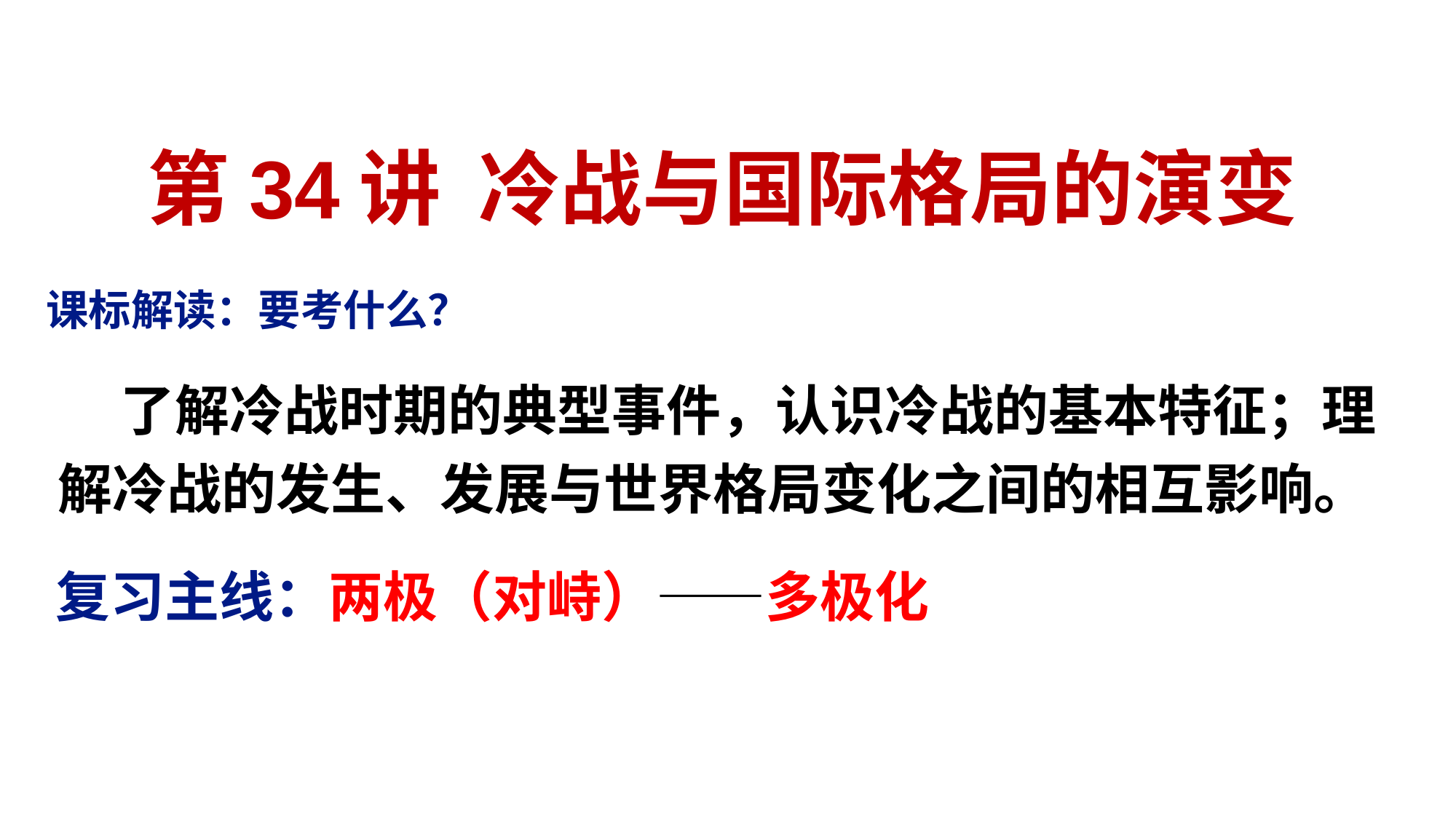

第34讲  冷战与国际格局的演变
课标解读：要考什么？
    了解冷战时期的典型事件，认识冷战的基本特征；理解冷战的发生、发展与世界格局变化之间的相互影响。
复习主线：两极（对峙）——多极化